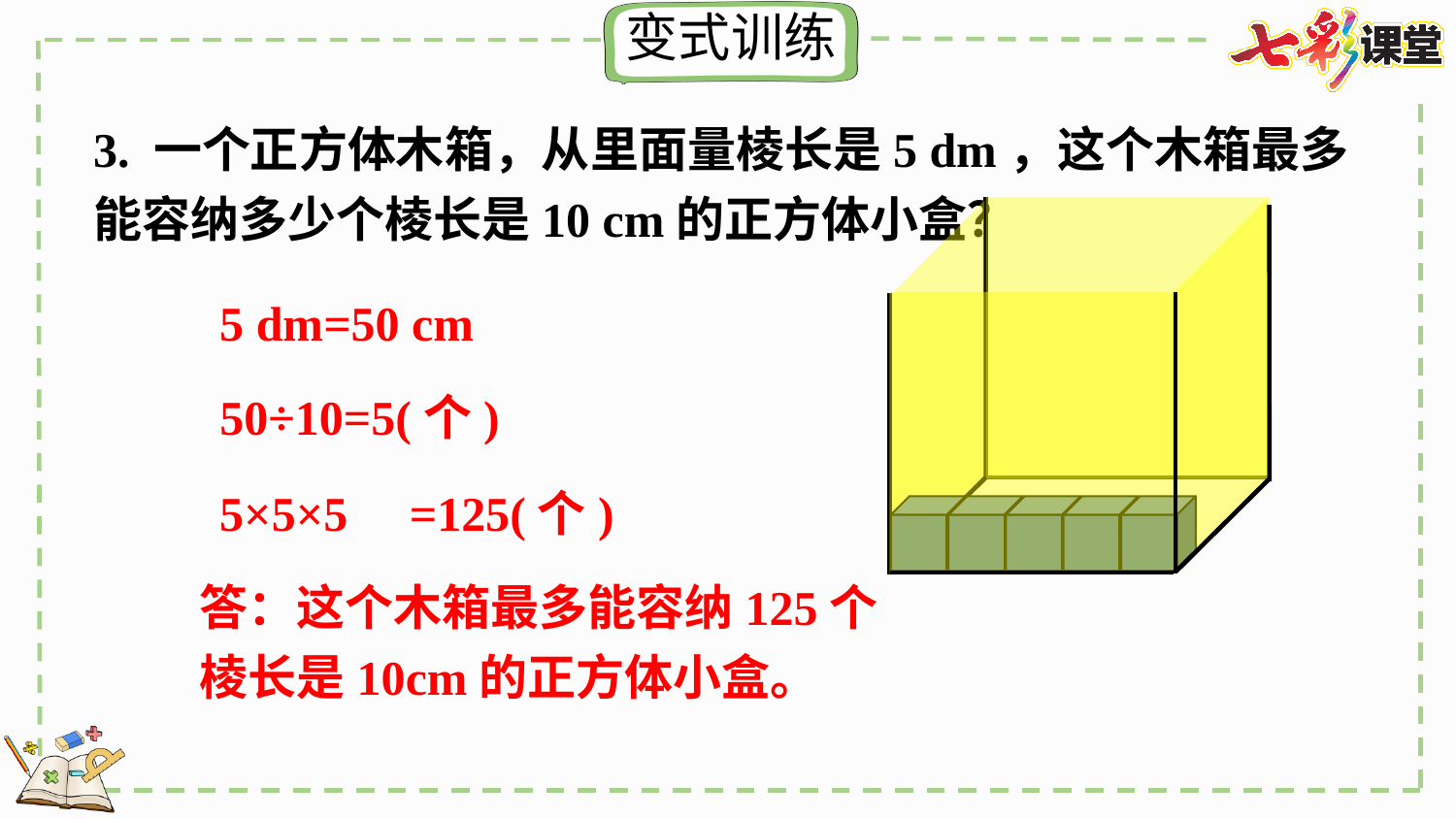

3. 一个正方体木箱，从里面量棱长是5 dm，这个木箱最多能容纳多少个棱长是10 cm的正方体小盒？

5 dm=50 cm

50÷10=5(个)
=125(个)
5×5×5

答：这个木箱最多能容纳125个棱长是10cm的正方体小盒。